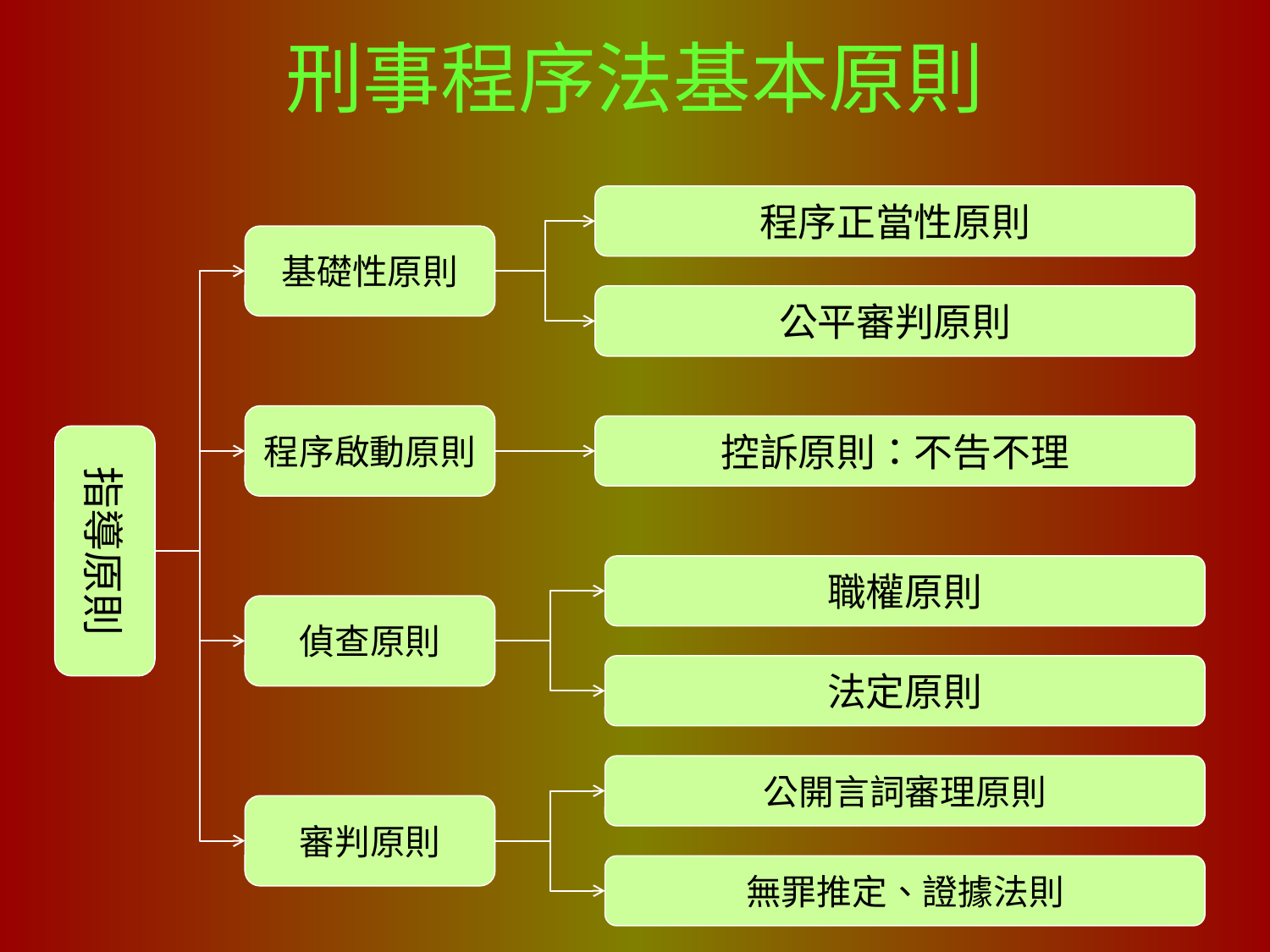

# 刑事程序法基本原則
程序正當性原則
基礎性原則
公平審判原則
程序啟動原則
控訴原則：不告不理
指導原則
職權原則
偵查原則
法定原則
公開言詞審理原則
審判原則
無罪推定、證據法則